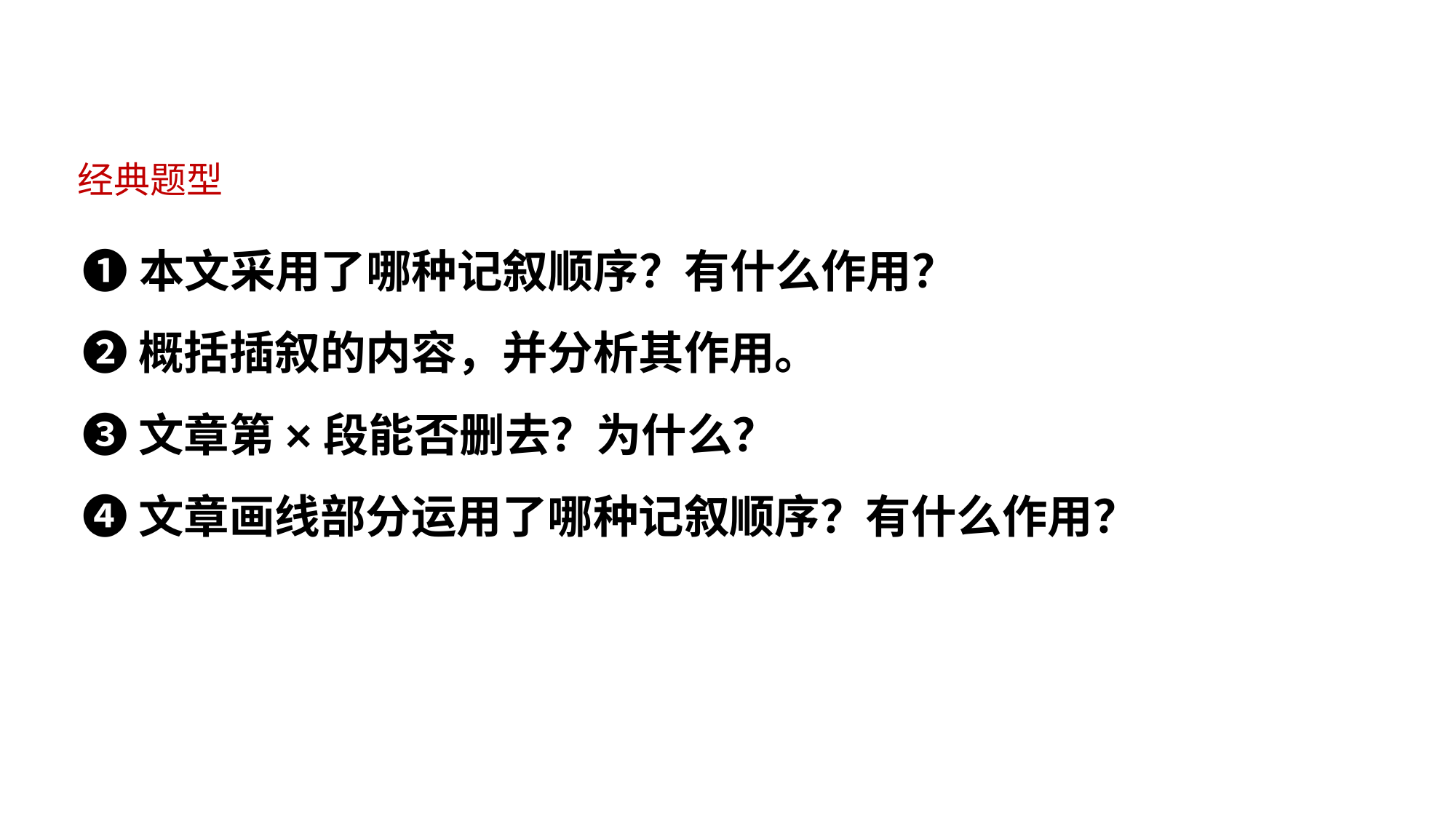

经典题型
❶本文采用了哪种记叙顺序？有什么作用？ 
❷ 概括插叙的内容，并分析其作用。
❸ 文章第×段能否删去？为什么？
❹ 文章画线部分运用了哪种记叙顺序？有什么作用？